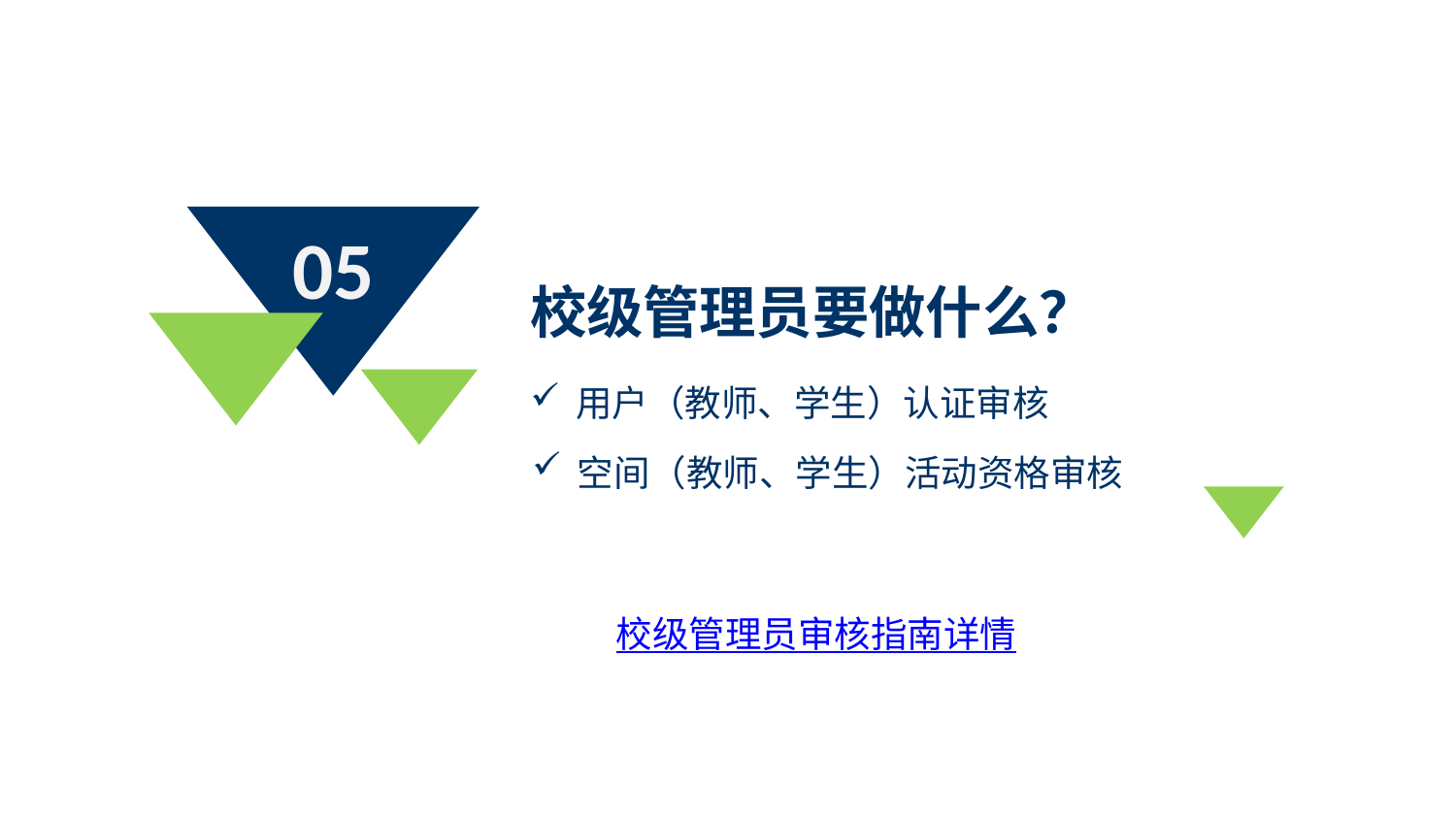

05
校级管理员要做什么？

用户（教师、学生）认证审核
空间（教师、学生）活动资格审核

校级管理员审核指南详情